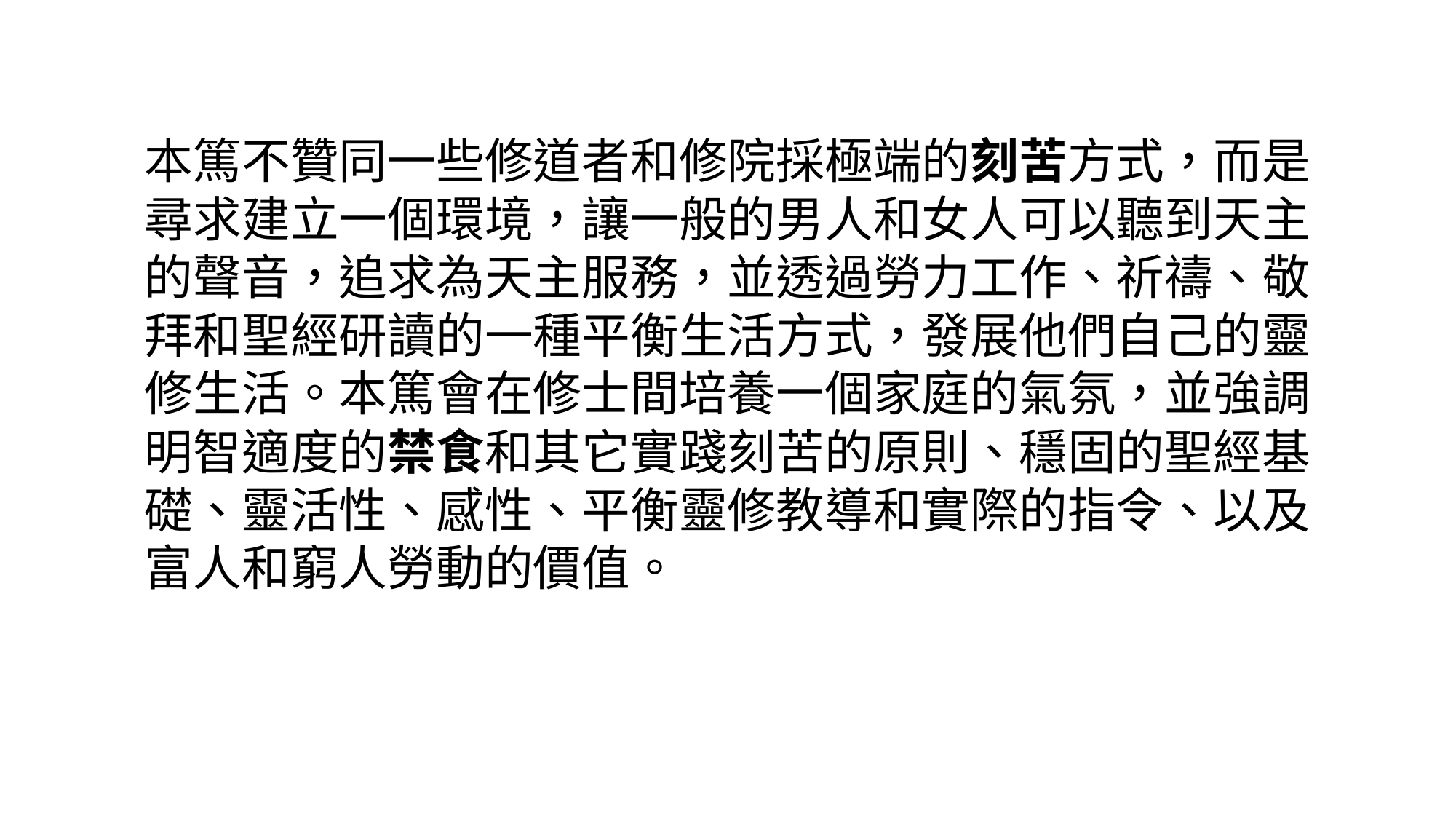

本篤不贊同一些修道者和修院採極端的刻苦方式，而是尋求建立一個環境，讓一般的男人和女人可以聽到天主的聲音，追求為天主服務，並透過勞力工作、祈禱、敬拜和聖經研讀的一種平衡生活方式，發展他們自己的靈修生活。本篤會在修士間培養一個家庭的氣氛，並強調明智適度的禁食和其它實踐刻苦的原則、穩固的聖經基礎、靈活性、感性、平衡靈修教導和實際的指令、以及富人和窮人勞動的價值。